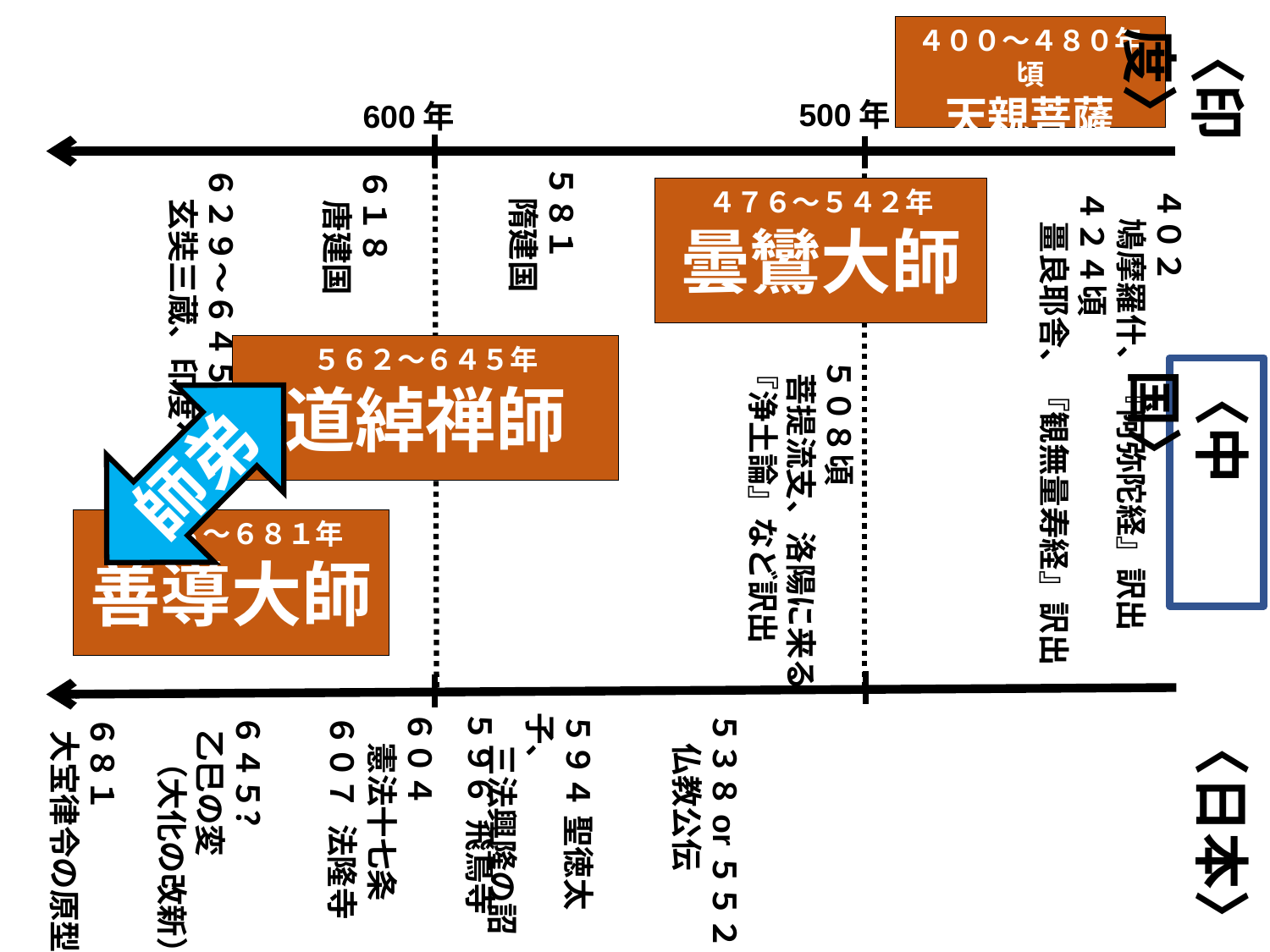

４００～４８０年頃
天親菩薩
〈印度〉
４７６～５４２年
曇鸞大師
500年
600年
５８１
　隋建国
６２９～６４５
　玄奘三蔵、印度へ
６１８
　唐建国
４０２
　鳩摩羅什、『阿弥陀経』訳出
４２４頃
　畺良耶舎、『観無量寿経』訳出
５６２～６４５年
道綽禅師
５０８頃
 菩提流支、洛陽に来る
『浄土論』など訳出
〈中国〉
師弟
６１３～６８１年
善導大師
５９６  飛鳥寺
６０４
　憲法十七条
５３８or５５２
　仏教公伝
５９４ 聖徳太子、
　三法興隆の詔
６４５？
 乙巳の変
　（大化の改新）
６０７  法隆寺
６８１
 大宝律令の原型
〈日本〉